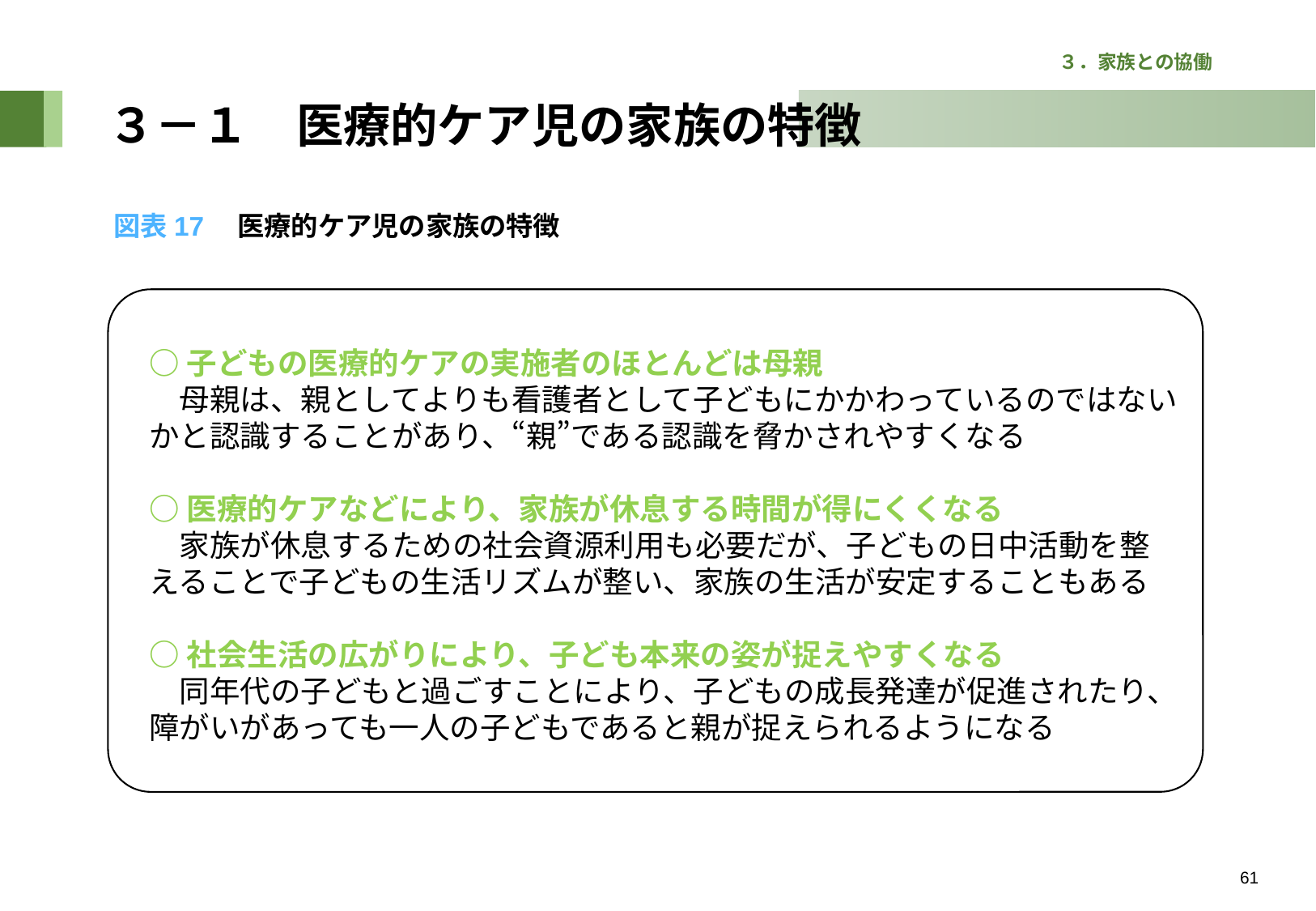

３．家族との協働
# ３－１　医療的ケア児の家族の特徴
図表17　医療的ケア児の家族の特徴
○子どもの医療的ケアの実施者のほとんどは母親
　母親は、親としてよりも看護者として子どもにかかわっているのではないかと認識することがあり、“親”である認識を脅かされやすくなる
○医療的ケアなどにより、家族が休息する時間が得にくくなる
　家族が休息するための社会資源利用も必要だが、子どもの日中活動を整えることで子どもの生活リズムが整い、家族の生活が安定することもある
○社会生活の広がりにより、子ども本来の姿が捉えやすくなる
　同年代の子どもと過ごすことにより、子どもの成長発達が促進されたり、障がいがあっても一人の子どもであると親が捉えられるようになる

61